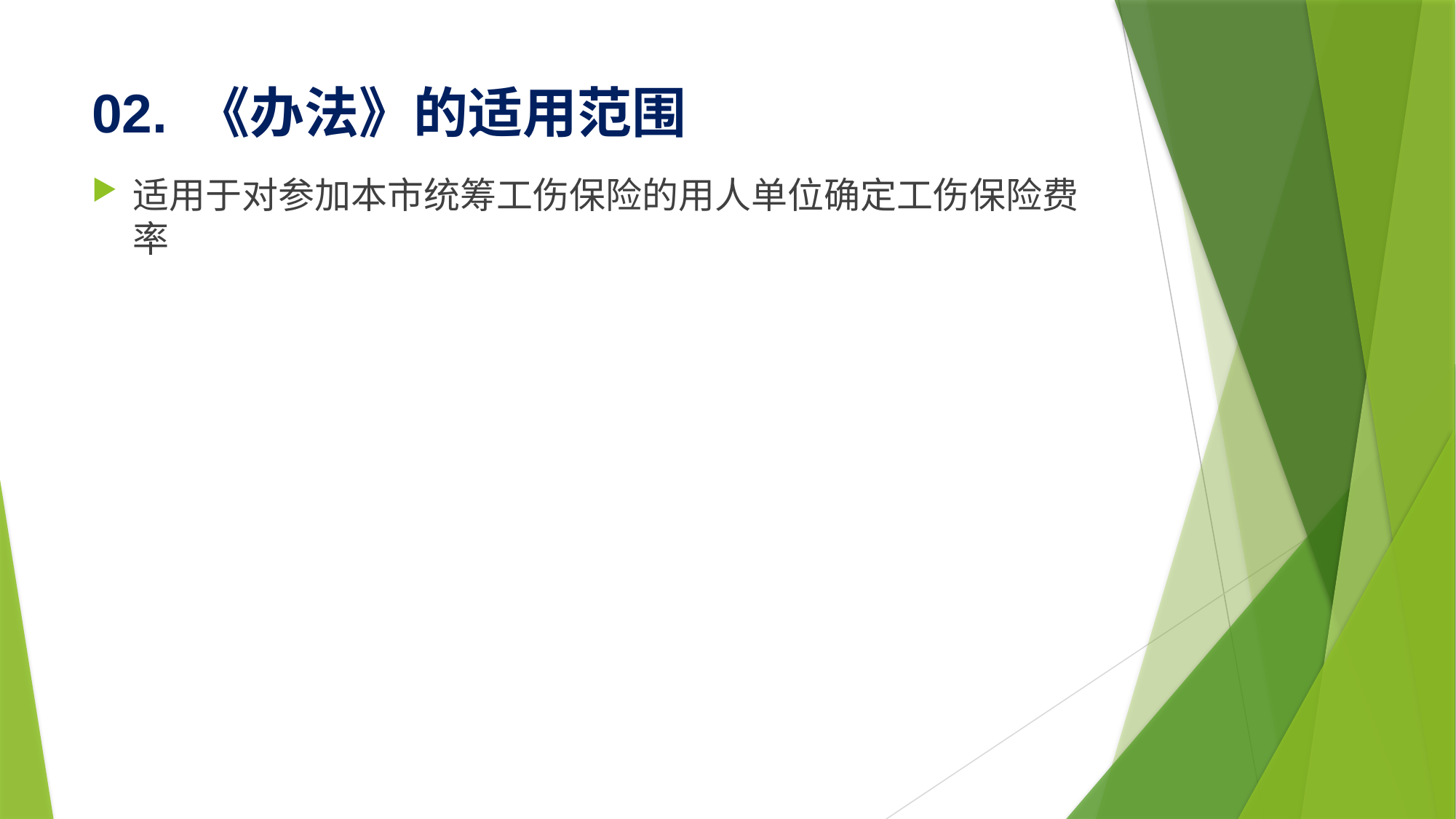

# 02. 《办法》的适用范围
适用于对参加本市统筹工伤保险的用人单位确定工伤保险费率